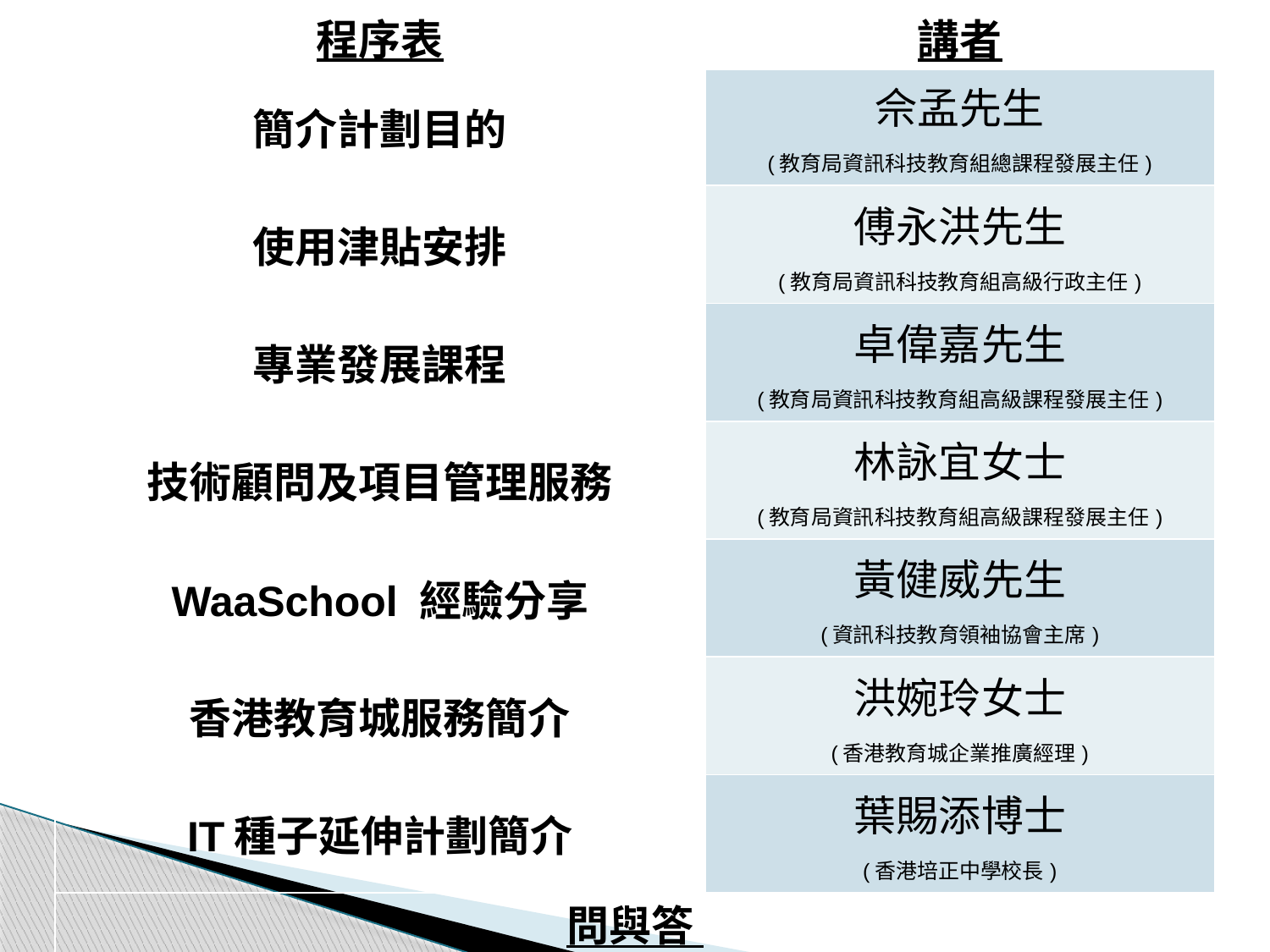

| 程序表 | 講者 |
| --- | --- |
| 簡介計劃目的 | 佘孟先生 (教育局資訊科技教育組總課程發展主任) |
| 使用津貼安排 | 傅永洪先生 (教育局資訊科技教育組高級行政主任) |
| 專業發展課程 | 卓偉嘉先生 (教育局資訊科技教育組高級課程發展主任) |
| 技術顧問及項目管理服務 | 林詠宜女士 (教育局資訊科技教育組高級課程發展主任) |
| WaaSchool 經驗分享 | 黃健威先生 (資訊科技教育領袖協會主席) |
| 香港教育城服務簡介 | 洪婉玲女士 (香港教育城企業推廣經理) |
| IT種子延伸計劃簡介 | 葉賜添博士 (香港培正中學校長) |
| 問與答 |  |